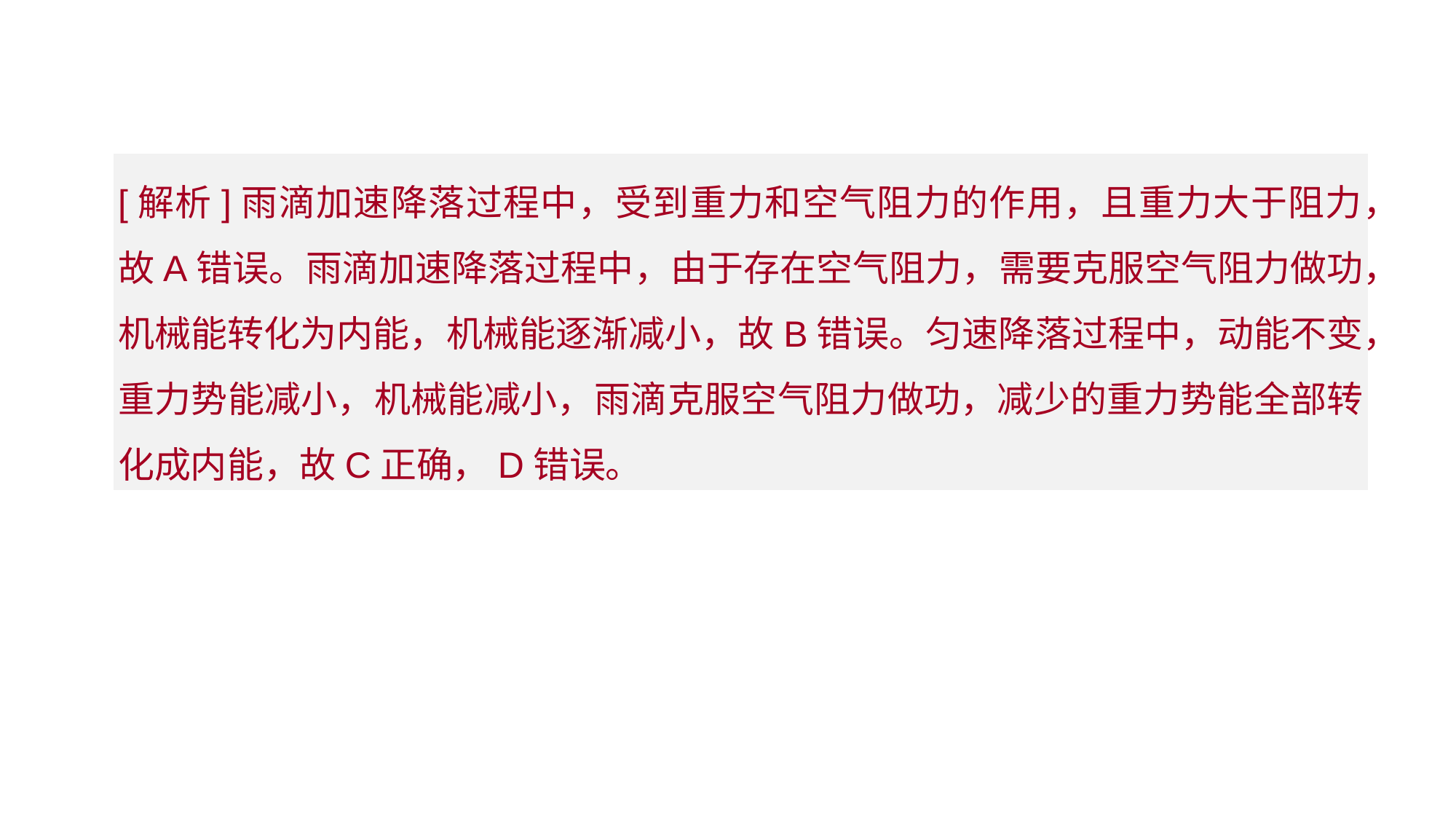

[解析]雨滴加速降落过程中，受到重力和空气阻力的作用，且重力大于阻力，故A错误。雨滴加速降落过程中，由于存在空气阻力，需要克服空气阻力做功，机械能转化为内能，机械能逐渐减小，故B错误。匀速降落过程中，动能不变，重力势能减小，机械能减小，雨滴克服空气阻力做功，减少的重力势能全部转化成内能，故C正确，D错误。
重难突破 能力提升